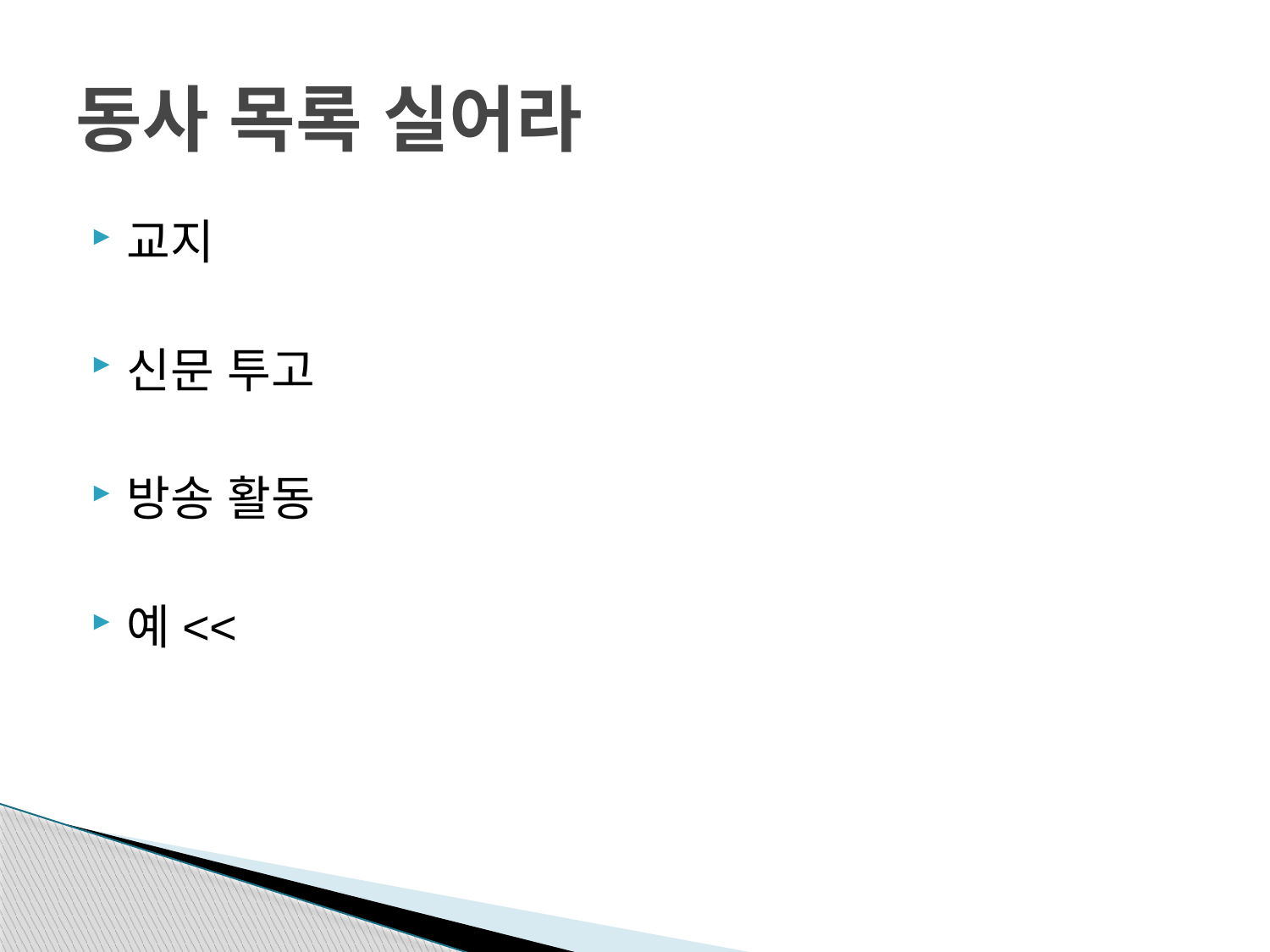

# 동사 목록 실어라
교지

신문 투고

방송 활동

예<<